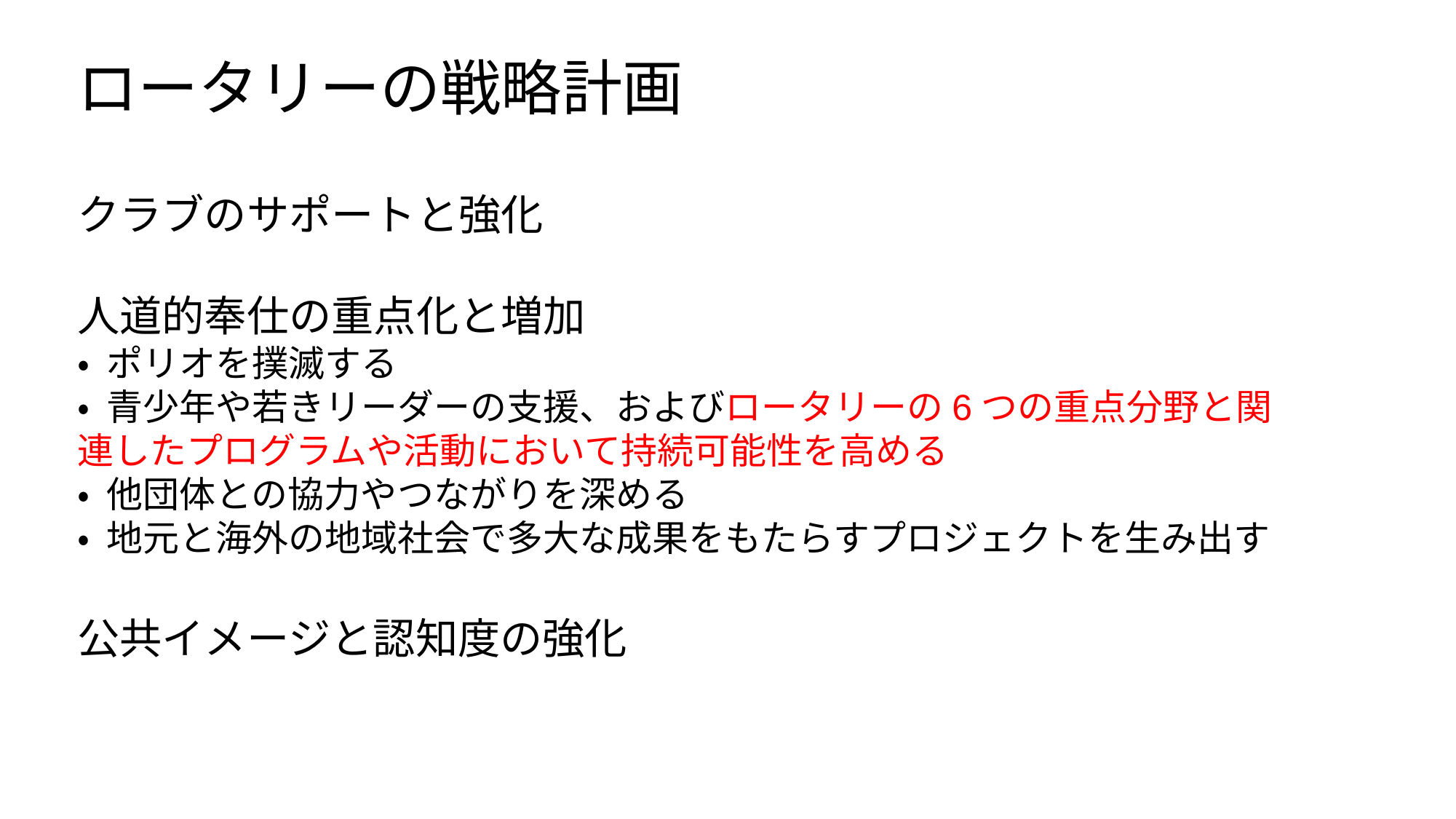

ロータリーの戦略計画
クラブのサポートと強化
人道的奉仕の重点化と増加
• ポリオを撲滅する
• 青少年や若きリーダーの支援、およびロータリーの6つの重点分野と関連したプログラムや活動において持続可能性を高める
• 他団体との協力やつながりを深める
• 地元と海外の地域社会で多大な成果をもたらすプロジェクトを生み出す
公共イメージと認知度の強化